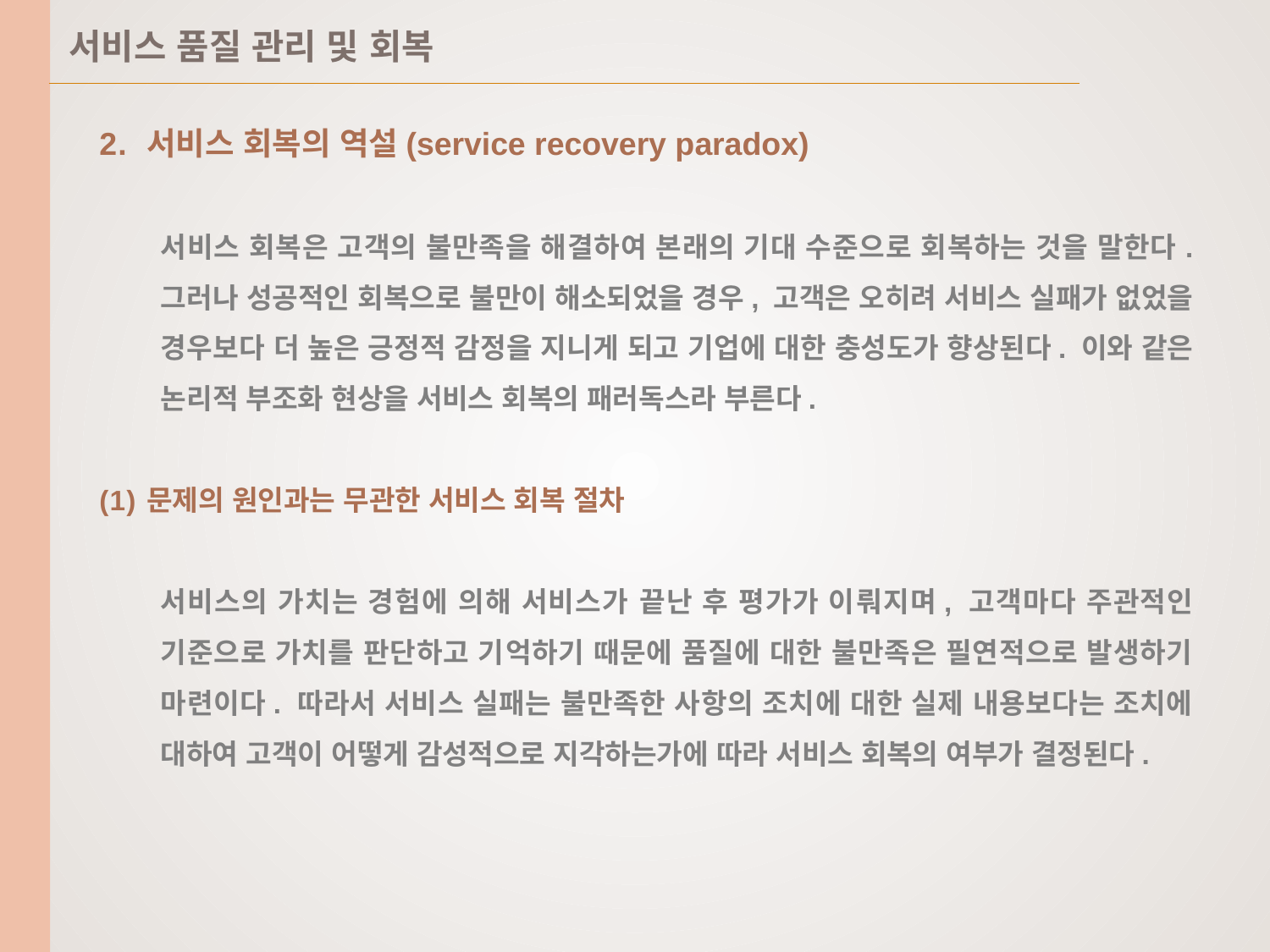

서비스 품질 관리 및 회복
서비스 회복의 역설(service recovery paradox)

서비스 회복은 고객의 불만족을 해결하여 본래의 기대 수준으로 회복하는 것을 말한다. 그러나 성공적인 회복으로 불만이 해소되었을 경우, 고객은 오히려 서비스 실패가 없었을 경우보다 더 높은 긍정적 감정을 지니게 되고 기업에 대한 충성도가 향상된다. 이와 같은 논리적 부조화 현상을 서비스 회복의 패러독스라 부른다.

문제의 원인과는 무관한 서비스 회복 절차

서비스의 가치는 경험에 의해 서비스가 끝난 후 평가가 이뤄지며, 고객마다 주관적인 기준으로 가치를 판단하고 기억하기 때문에 품질에 대한 불만족은 필연적으로 발생하기 마련이다. 따라서 서비스 실패는 불만족한 사항의 조치에 대한 실제 내용보다는 조치에 대하여 고객이 어떻게 감성적으로 지각하는가에 따라 서비스 회복의 여부가 결정된다.